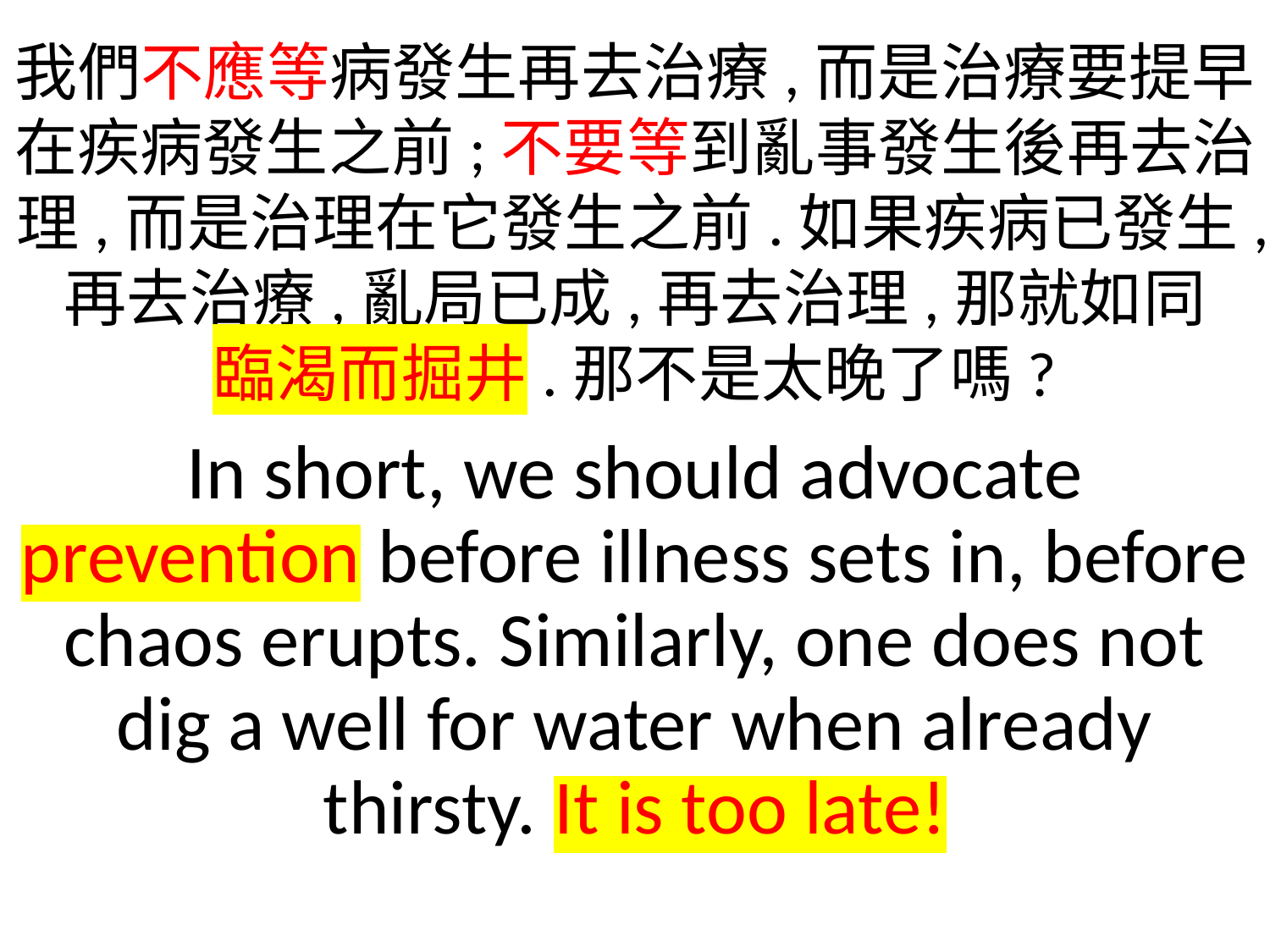

我們不應等病發生再去治療,而是治療要提早在疾病發生之前;不要等到亂事發生後再去治理,而是治理在它發生之前.如果疾病已發生,再去治療,亂局已成,再去治理,那就如同
臨渴而掘井.那不是太晚了嗎?
In short, we should advocate prevention before illness sets in, before chaos erupts. Similarly, one does not dig a well for water when already thirsty. It is too late!